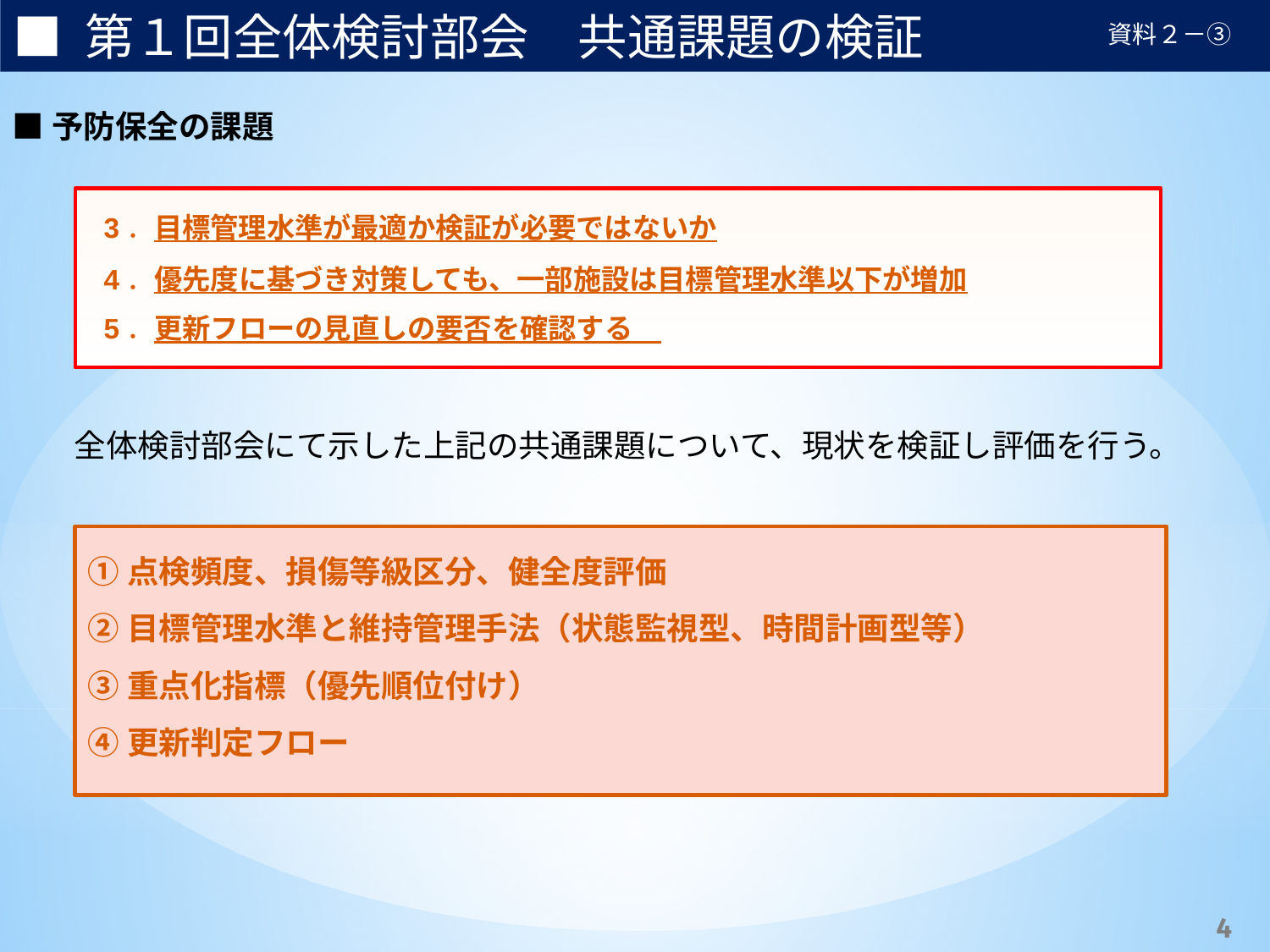

■ 第１回全体検討部会　共通課題の検証
資料２－③
■予防保全の課題
3．目標管理水準が最適か検証が必要ではないか

4．優先度に基づき対策しても、一部施設は目標管理水準以下が増加
5．更新フローの見直しの要否を確認する
全体検討部会にて示した上記の共通課題について、現状を検証し評価を行う。
①点検頻度、損傷等級区分、健全度評価
②目標管理水準と維持管理手法（状態監視型、時間計画型等）
③重点化指標（優先順位付け）
④更新判定フロー
4